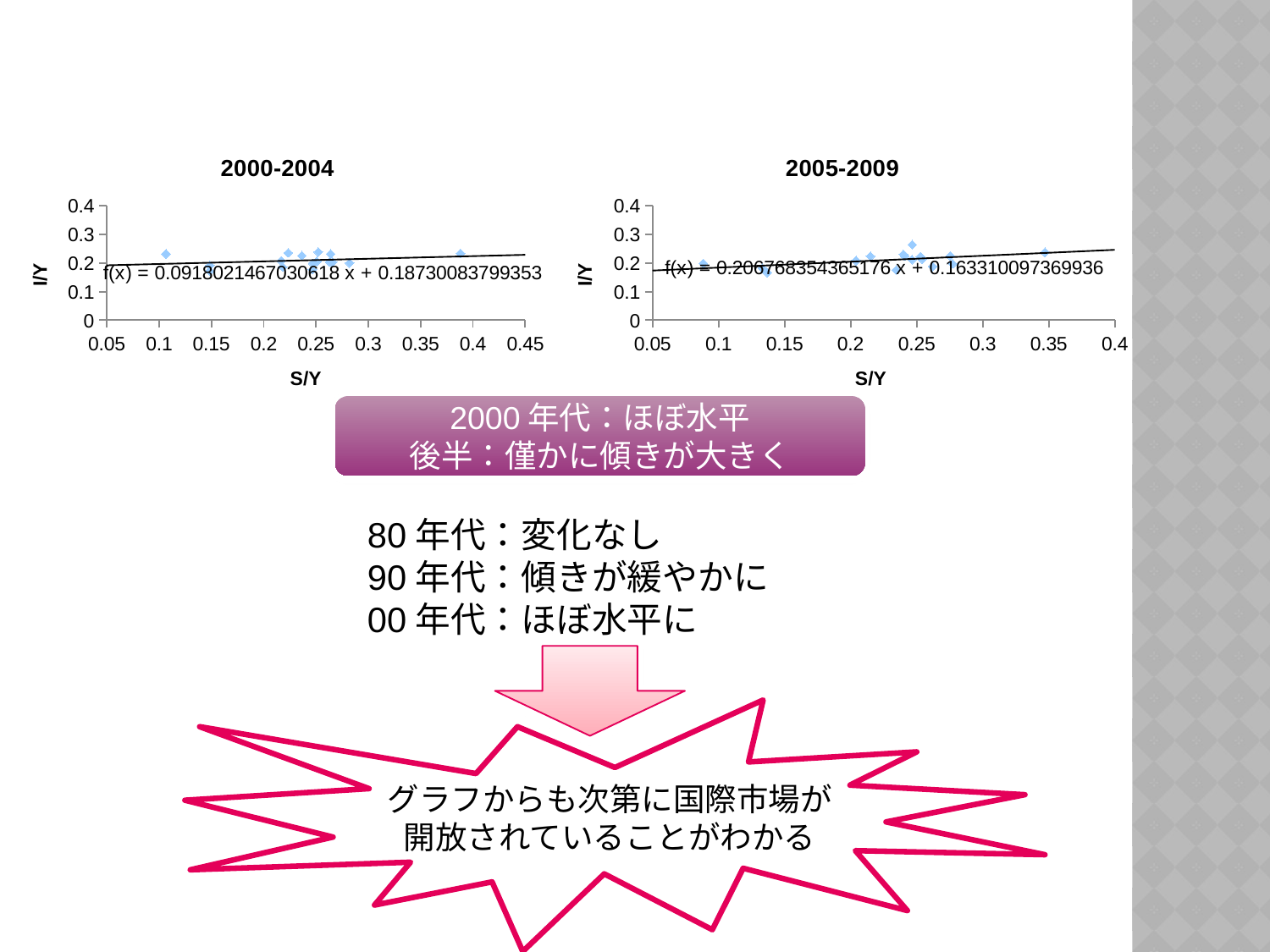

### Chart: 2000-2004

| Category |  |
|---|---|

### Chart: 2005-2009

| Category |  |
|---|---|
2000年代：ほぼ水平
後半：僅かに傾きが大きく
80年代：変化なし
90年代：傾きが緩やかに
00年代：ほぼ水平に

グラフからも次第に国際市場が開放されていることがわかる